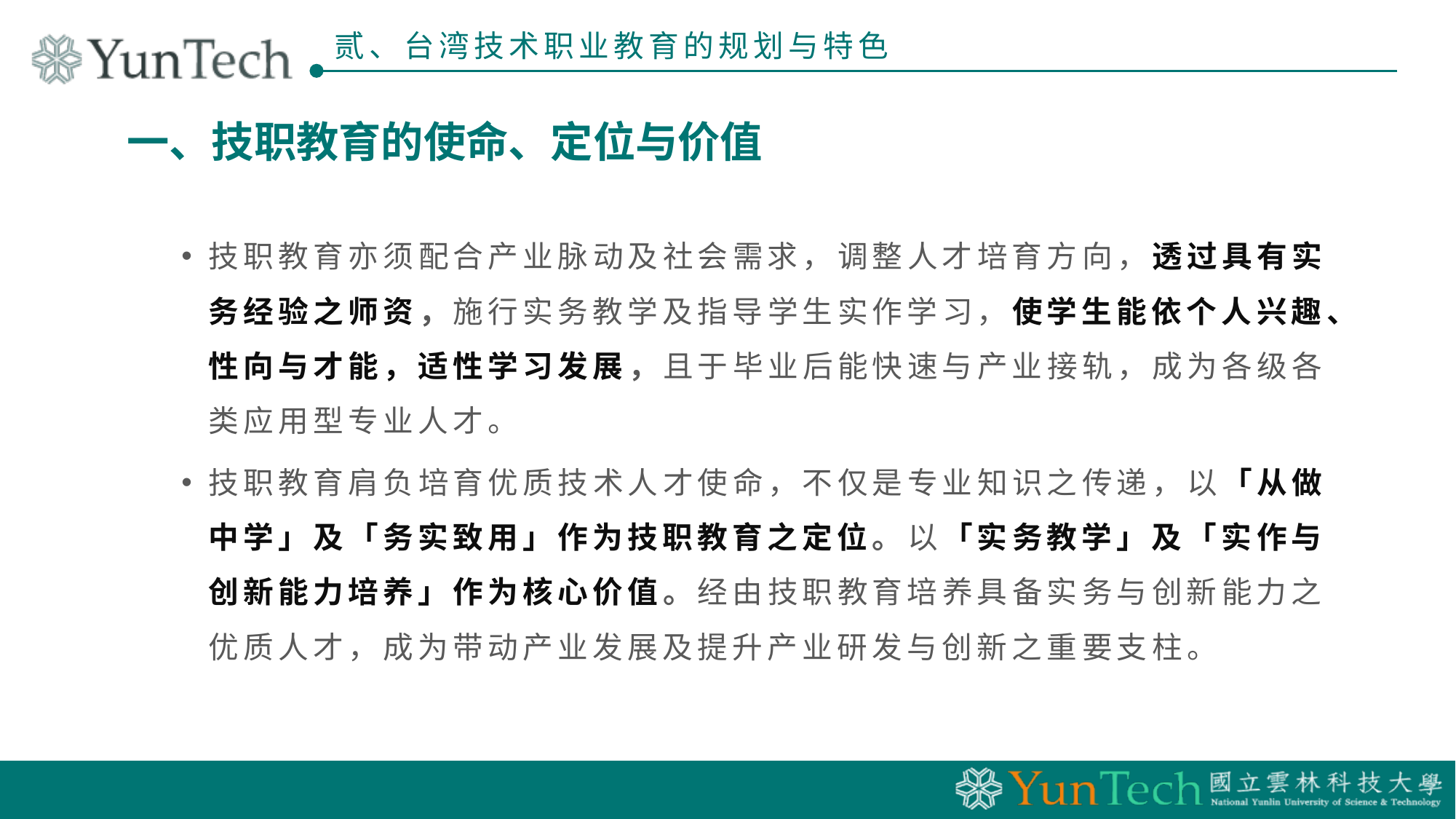

一、技职教育的使命、定位与价值

技职教育亦须配合产业脉动及社会需求，调整人才培育方向，透过具有实务经验之师资，施行实务教学及指导学生实作学习，使学生能依个人兴趣、性向与才能，适性学习发展，且于毕业后能快速与产业接轨，成为各级各类应用型专业人才。
技职教育肩负培育优质技术人才使命，不仅是专业知识之传递，以「从做中学」及「务实致用」作为技职教育之定位。以「实务教学」及「实作与创新能力培养」作为核心价值。经由技职教育培养具备实务与创新能力之优质人才，成为带动产业发展及提升产业研发与创新之重要支柱。